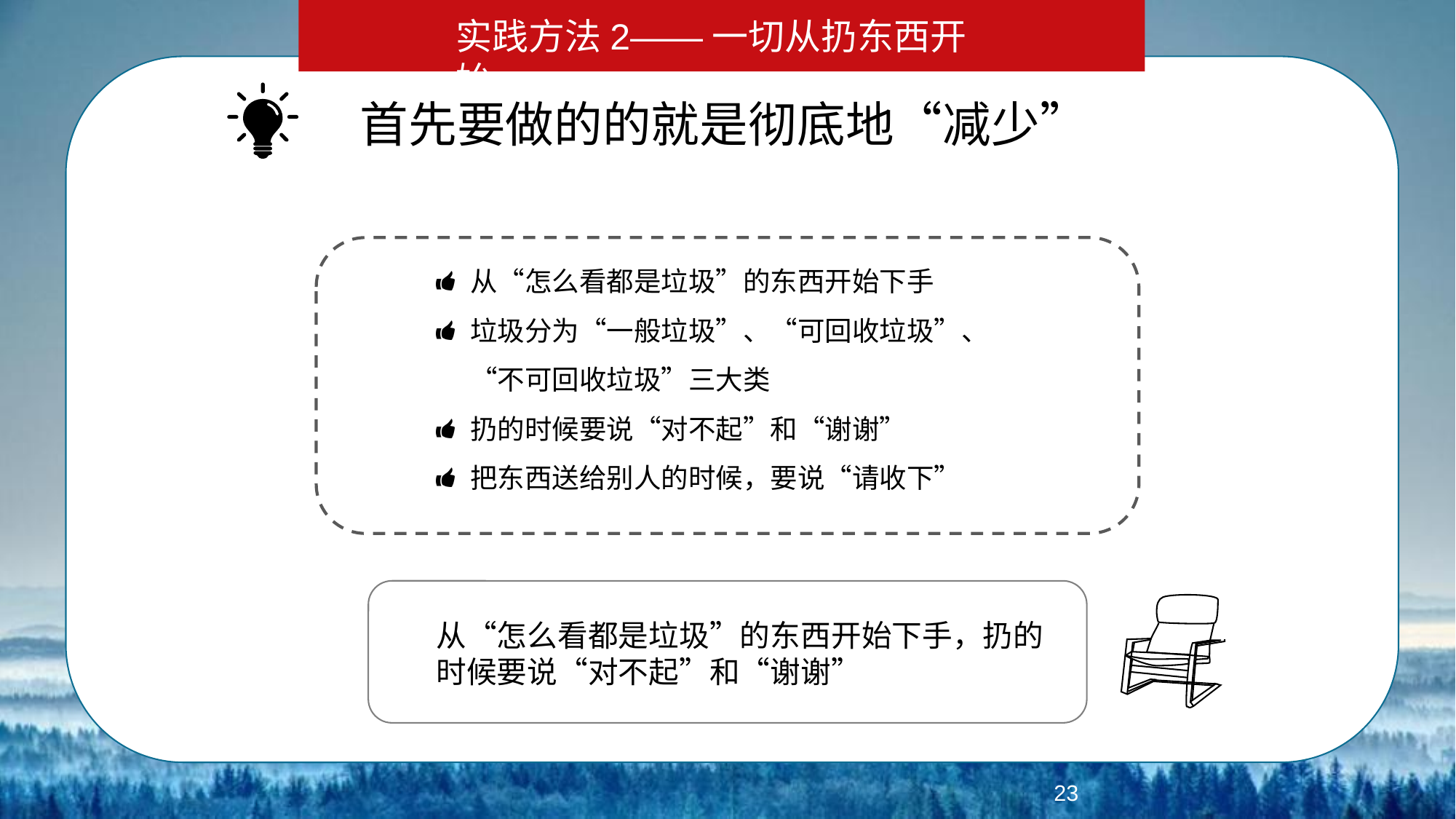

实践方法2——一切从扔东西开始

首先要做的的就是彻底地“减少”

从“怎么看都是垃圾”的东西开始下手
垃圾分为“一般垃圾”、“可回收垃圾”、“不可回收垃圾”三大类
扔的时候要说“对不起”和“谢谢”
把东西送给别人的时候，要说“请收下”

从“怎么看都是垃圾”的东西开始下手，扔的时候要说“对不起”和“谢谢”